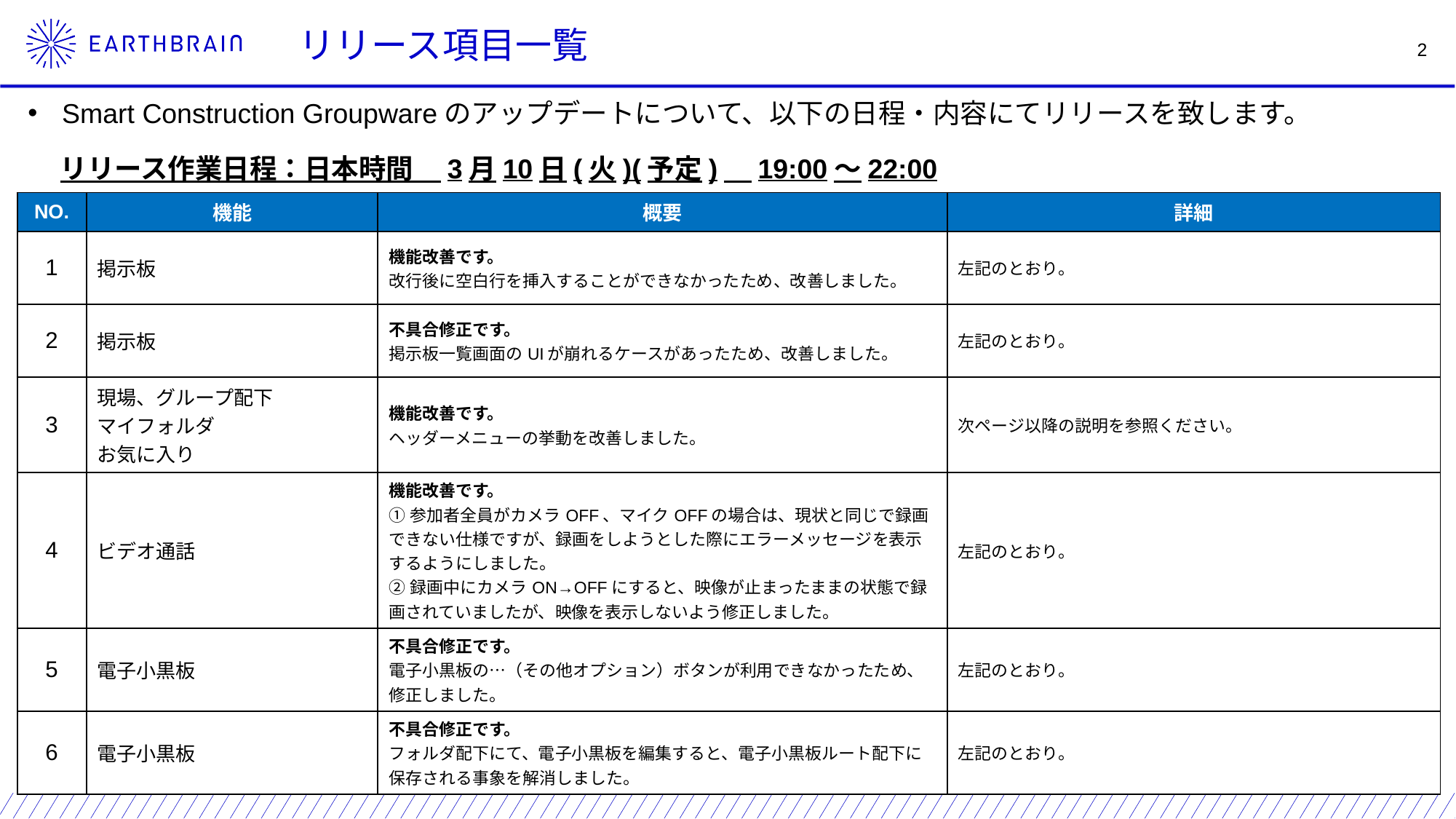

リリース項目一覧
Smart Construction Groupwareのアップデートについて、以下の日程・内容にてリリースを致します。
リリース作業日程：日本時間　3月10日(火)(予定)　19:00～22:00
| NO. | 機能 | 概要 | 詳細 |
| --- | --- | --- | --- |
| 1 | 掲示板 | 機能改善です。 改行後に空白行を挿入することができなかったため、改善しました。 | 左記のとおり。 |
| 2 | 掲示板 | 不具合修正です。 掲示板一覧画面のUIが崩れるケースがあったため、改善しました。 | 左記のとおり。 |
| 3 | 現場、グループ配下 マイフォルダ お気に入り | 機能改善です。 ヘッダーメニューの挙動を改善しました。 | 次ページ以降の説明を参照ください。 |
| 4 | ビデオ通話 | 機能改善です。 ①参加者全員がカメラOFF、マイクOFFの場合は、現状と同じで録画できない仕様ですが、録画をしようとした際にエラーメッセージを表示するようにしました。 ②録画中にカメラON→OFFにすると、映像が止まったままの状態で録画されていましたが、映像を表示しないよう修正しました。 | 左記のとおり。 |
| 5 | 電子小黒板 | 不具合修正です。 電子小黒板の…（その他オプション）ボタンが利用できなかったため、修正しました。 | 左記のとおり。 |
| 6 | 電子小黒板 | 不具合修正です。 フォルダ配下にて、電子小黒板を編集すると、電子小黒板ルート配下に保存される事象を解消しました。 | 左記のとおり。 |